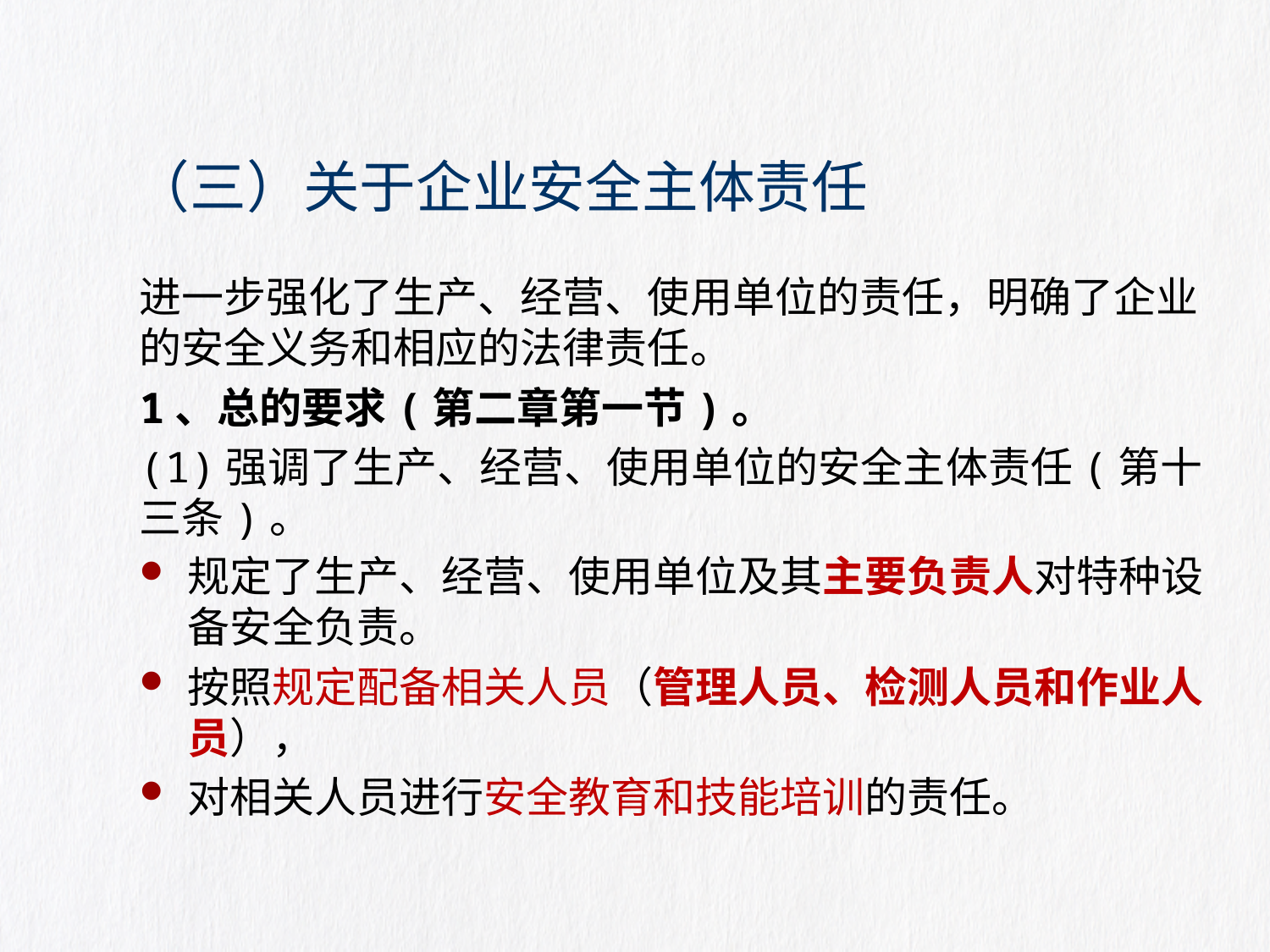

# （三）关于企业安全主体责任
进一步强化了生产、经营、使用单位的责任，明确了企业的安全义务和相应的法律责任。
1、总的要求(第二章第一节)。
(1)强调了生产、经营、使用单位的安全主体责任(第十三条)。
规定了生产、经营、使用单位及其主要负责人对特种设备安全负责。
按照规定配备相关人员（管理人员、检测人员和作业人员），
对相关人员进行安全教育和技能培训的责任。
22